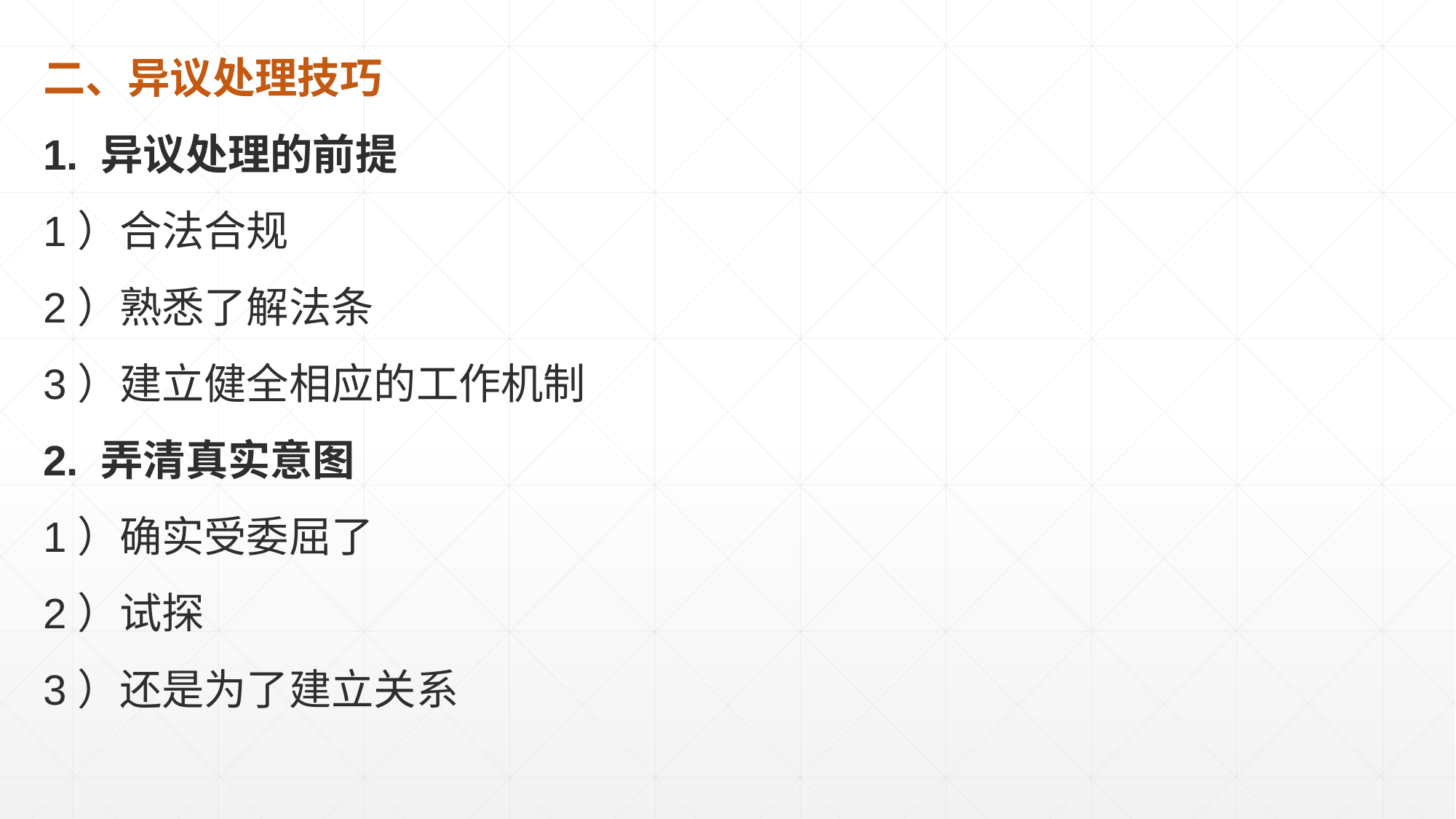

二、异议处理技巧
1. 异议处理的前提
1）合法合规
2）熟悉了解法条
3）建立健全相应的工作机制
2. 弄清真实意图
1）确实受委屈了
2）试探
3）还是为了建立关系